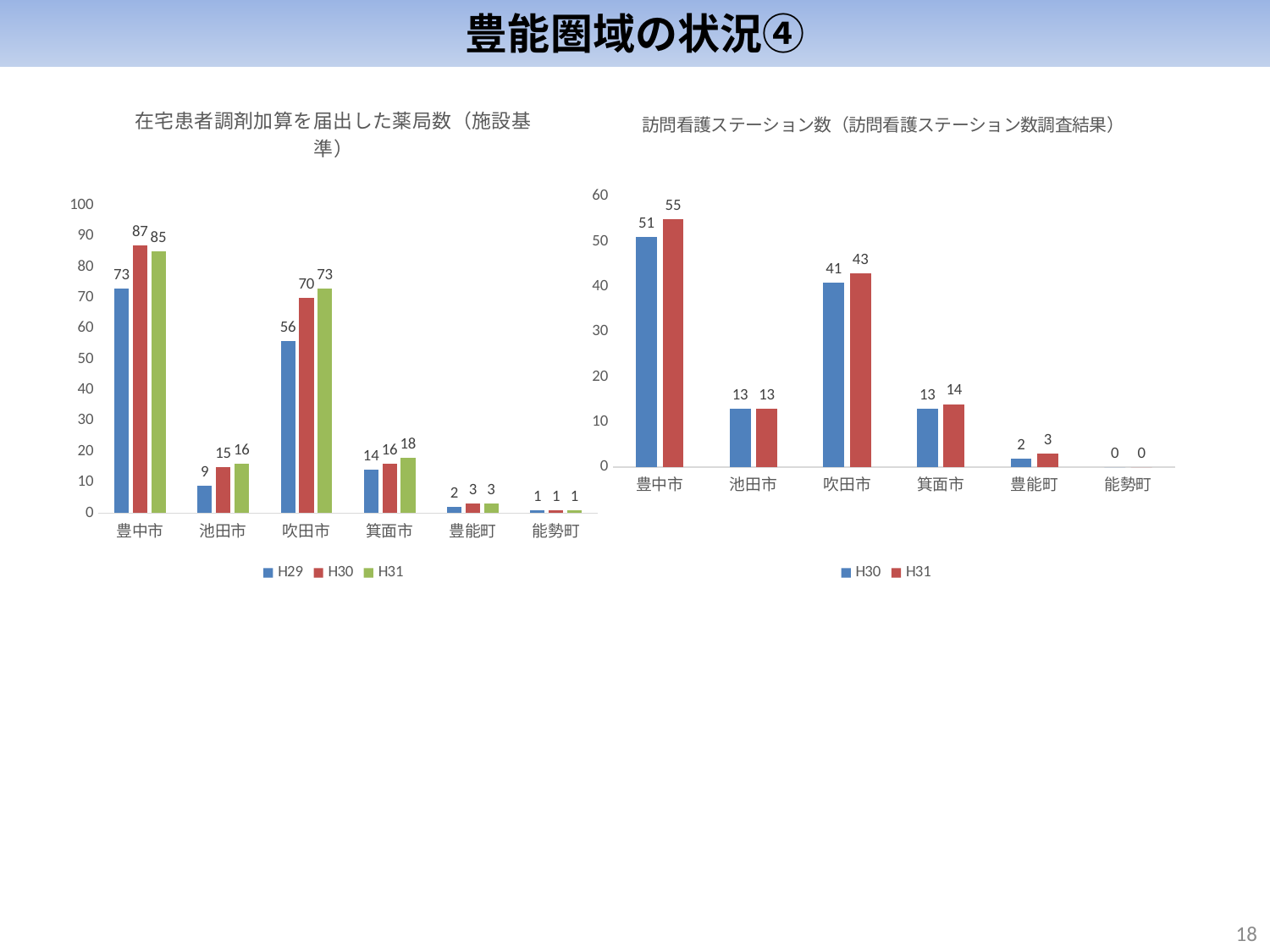

豊能圏域の状況④

### Chart: 在宅患者調剤加算を届出した薬局数（施設基準）

| Category | H29 | H30 | H31 |
|---|---|---|---|
| 豊中市 | 73.0 | 87.0 | 85.0 |
| 池田市 | 9.0 | 15.0 | 16.0 |
| 吹田市 | 56.0 | 70.0 | 73.0 |
| 箕面市 | 14.0 | 16.0 | 18.0 |
| 豊能町 | 2.0 | 3.0 | 3.0 |
| 能勢町 | 1.0 | 1.0 | 1.0 |

### Chart: 訪問看護ステーション数（訪問看護ステーション数調査結果）

| Category | H30 | H31 |
|---|---|---|
| 豊中市 | 51.0 | 55.0 |
| 池田市 | 13.0 | 13.0 |
| 吹田市 | 41.0 | 43.0 |
| 箕面市 | 13.0 | 14.0 |
| 豊能町 | 2.0 | 3.0 |
| 能勢町 | 0.0 | 0.0 |
18